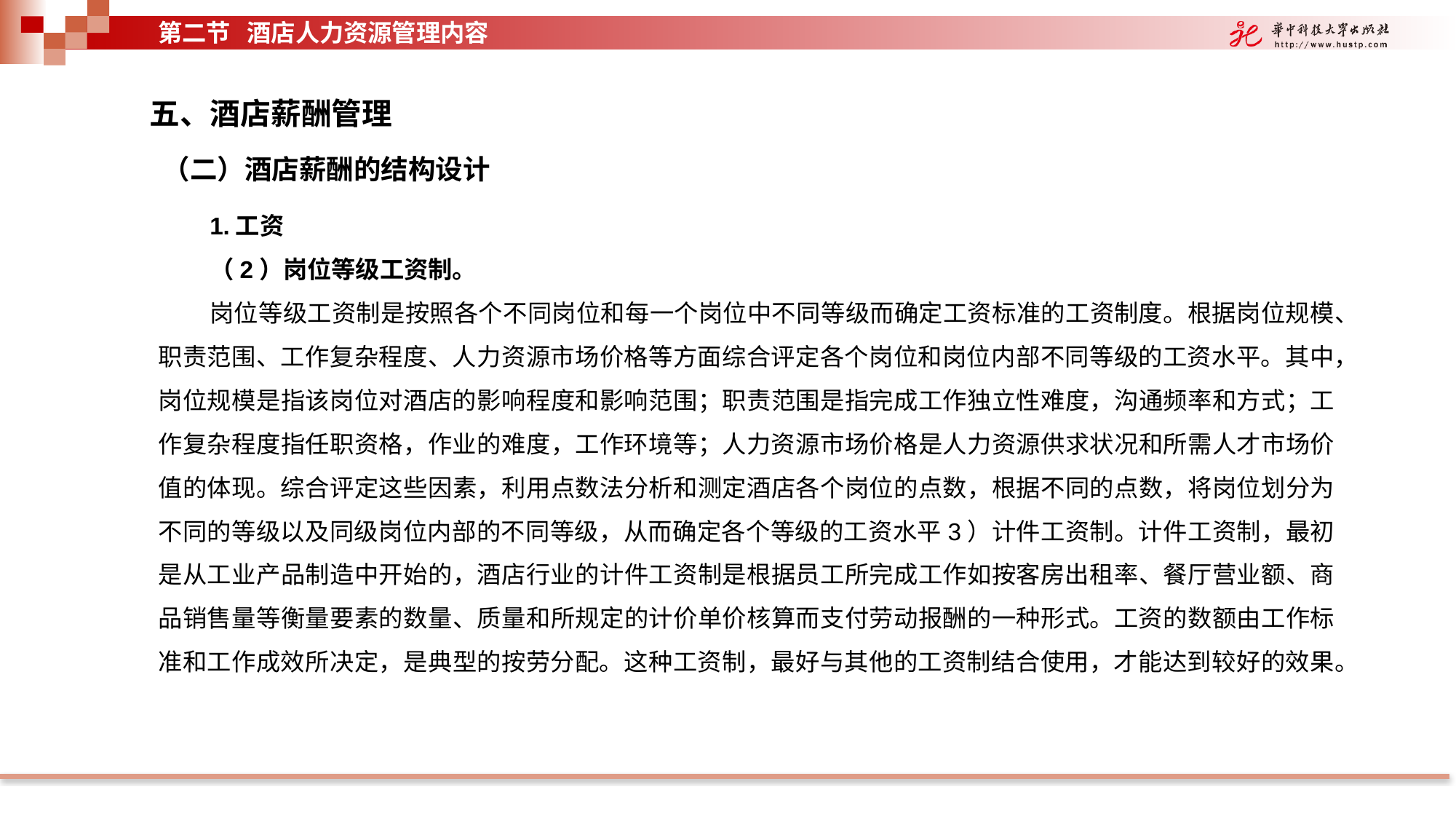

第二节   酒店人力资源管理内容
五、酒店薪酬管理
（二）酒店薪酬的结构设计
1.工资
（2）岗位等级工资制。
岗位等级工资制是按照各个不同岗位和每一个岗位中不同等级而确定工资标准的工资制度。根据岗位规模、职责范围、工作复杂程度、人力资源市场价格等方面综合评定各个岗位和岗位内部不同等级的工资水平。其中，岗位规模是指该岗位对酒店的影响程度和影响范围；职责范围是指完成工作独立性难度，沟通频率和方式；工作复杂程度指任职资格，作业的难度，工作环境等；人力资源市场价格是人力资源供求状况和所需人才市场价值的体现。综合评定这些因素，利用点数法分析和测定酒店各个岗位的点数，根据不同的点数，将岗位划分为不同的等级以及同级岗位内部的不同等级，从而确定各个等级的工资水平3）计件工资制。计件工资制，最初是从工业产品制造中开始的，酒店行业的计件工资制是根据员工所完成工作如按客房出租率、餐厅营业额、商品销售量等衡量要素的数量、质量和所规定的计价单价核算而支付劳动报酬的一种形式。工资的数额由工作标准和工作成效所决定，是典型的按劳分配。这种工资制，最好与其他的工资制结合使用，才能达到较好的效果。